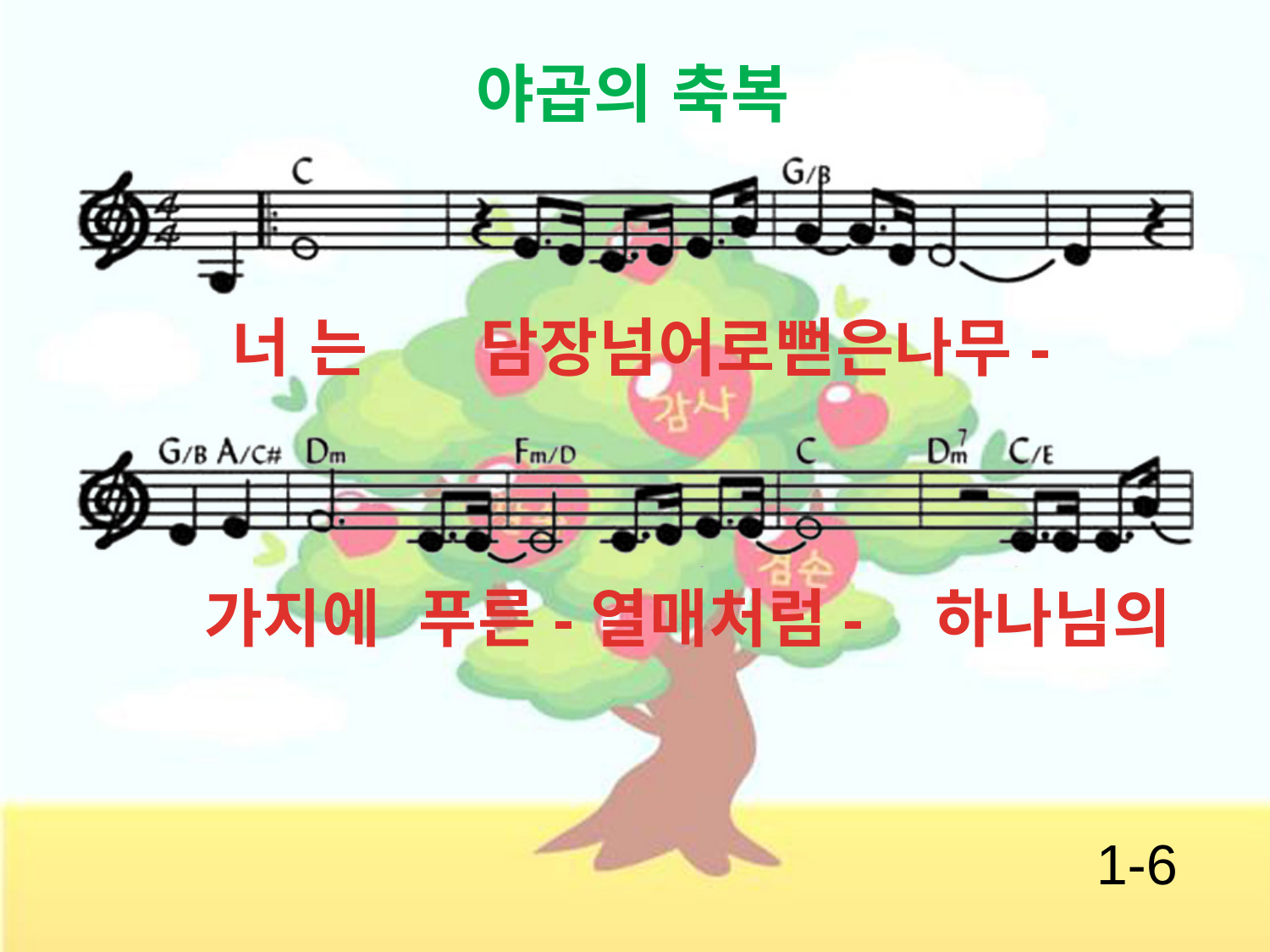

야곱의 축복
너 는      담장넘어로뻗은나무-
가지에  푸른-열매처럼-   하나님의
1-6